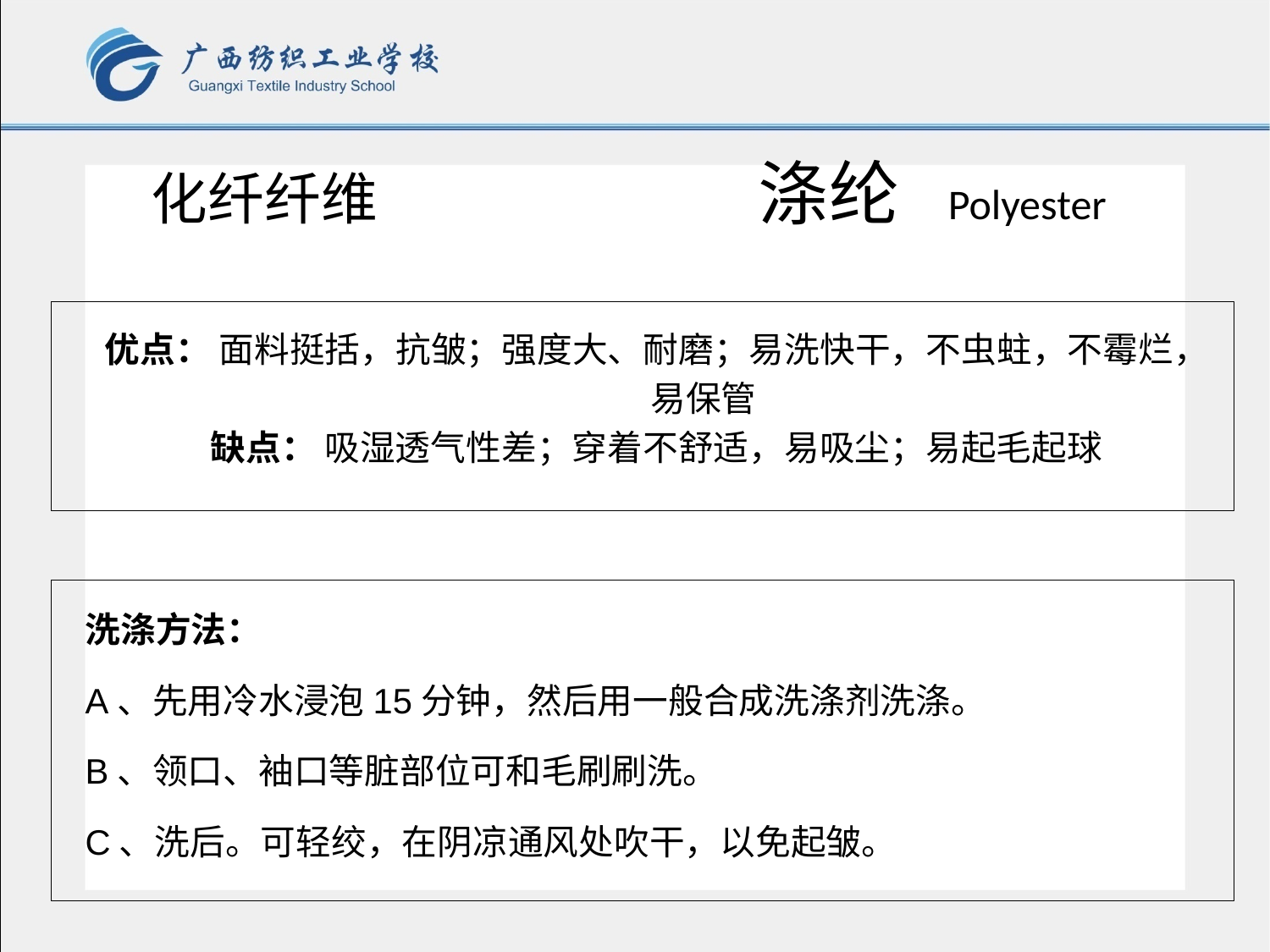

# 化纤纤维                        涤纶  Polyester

 优点： 面料挺括，抗皱；强度大、耐磨；易洗快干，不虫蛀，不霉烂，
             易保管
 缺点： 吸湿透气性差；穿着不舒适，易吸尘；易起毛起球

洗涤方法：
A、先用冷水浸泡15分钟，然后用一般合成洗涤剂洗涤。
B、领口、袖口等脏部位可和毛刷刷洗。
C、洗后。可轻绞，在阴凉通风处吹干，以免起皱。